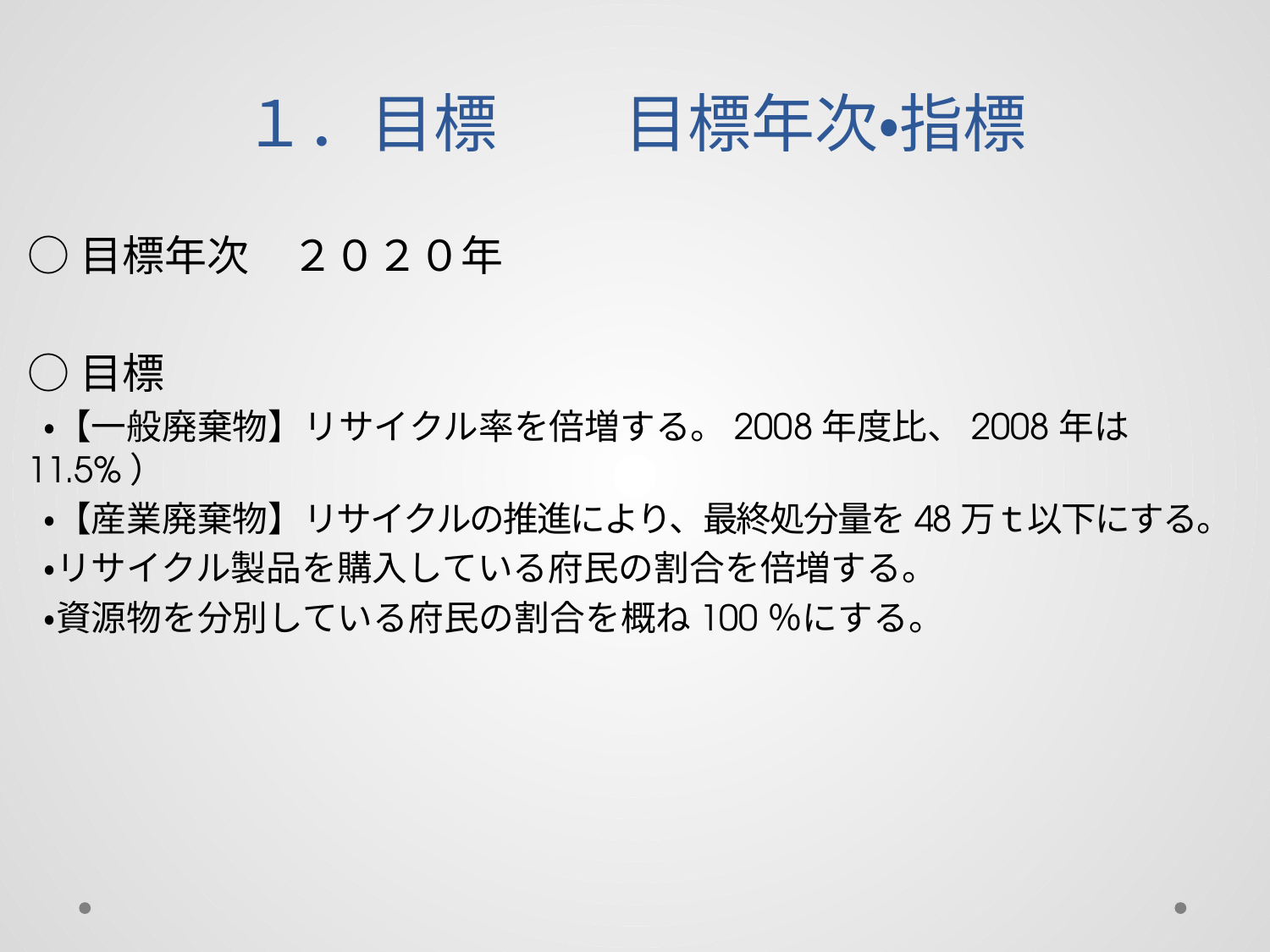

# １．目標　　目標年次・指標
○目標年次　２０２０年

○目標
 ・【一般廃棄物】リサイクル率を倍増する。2008年度比、2008年は11.5%）
 ・【産業廃棄物】リサイクルの推進により、最終処分量を48万ｔ以下にする。
 ・リサイクル製品を購入している府民の割合を倍増する。
 ・資源物を分別している府民の割合を概ね100％にする。